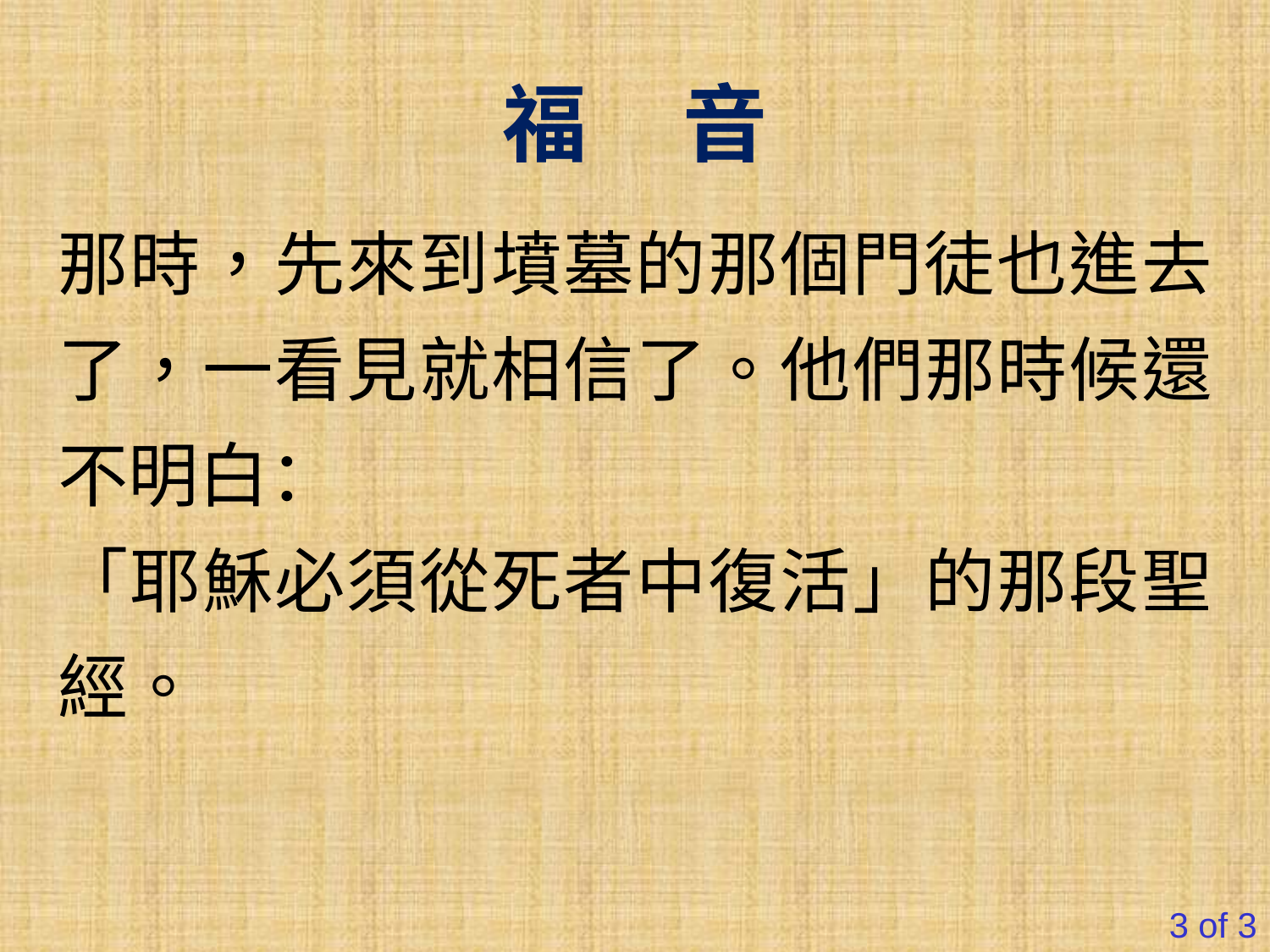

福     音

那時，先來到墳墓的那個門徒也進去了，一看見就相信了。他們那時候還不明白：
「耶穌必須從死者中復活」的那段聖經。
3 of 3